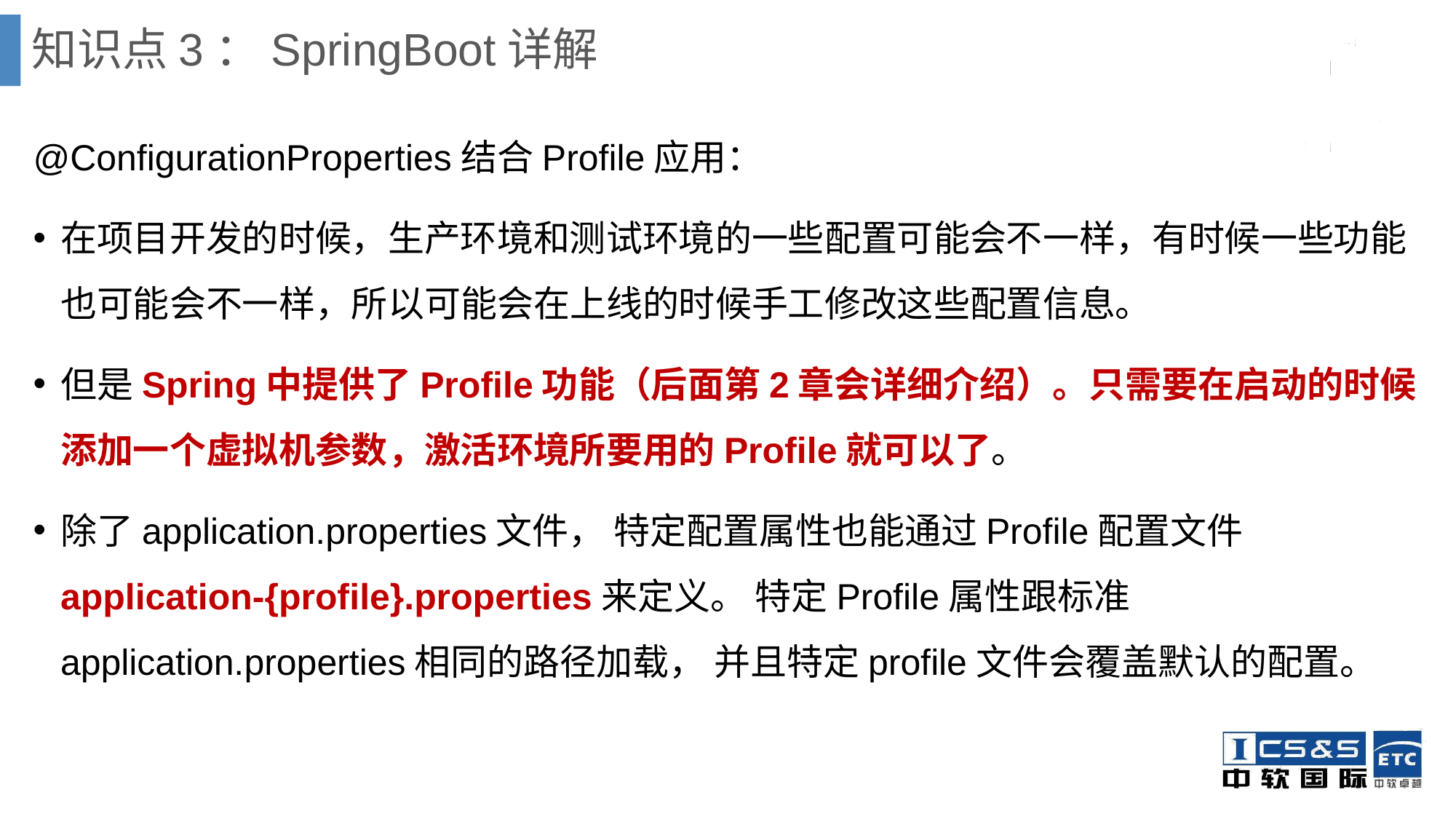

# 知识点3：SpringBoot详解
@ConfigurationProperties结合Profile应用：
在项目开发的时候，生产环境和测试环境的一些配置可能会不一样，有时候一些功能也可能会不一样，所以可能会在上线的时候手工修改这些配置信息。
但是Spring中提供了Profile功能（后面第2章会详细介绍）。只需要在启动的时候添加一个虚拟机参数，激活环境所要用的Profile就可以了。
除了application.properties文件， 特定配置属性也能通过Profile配置文件application-{profile}.properties来定义。 特定Profile属性跟标准application.properties相同的路径加载， 并且特定profile文件会覆盖默认的配置。